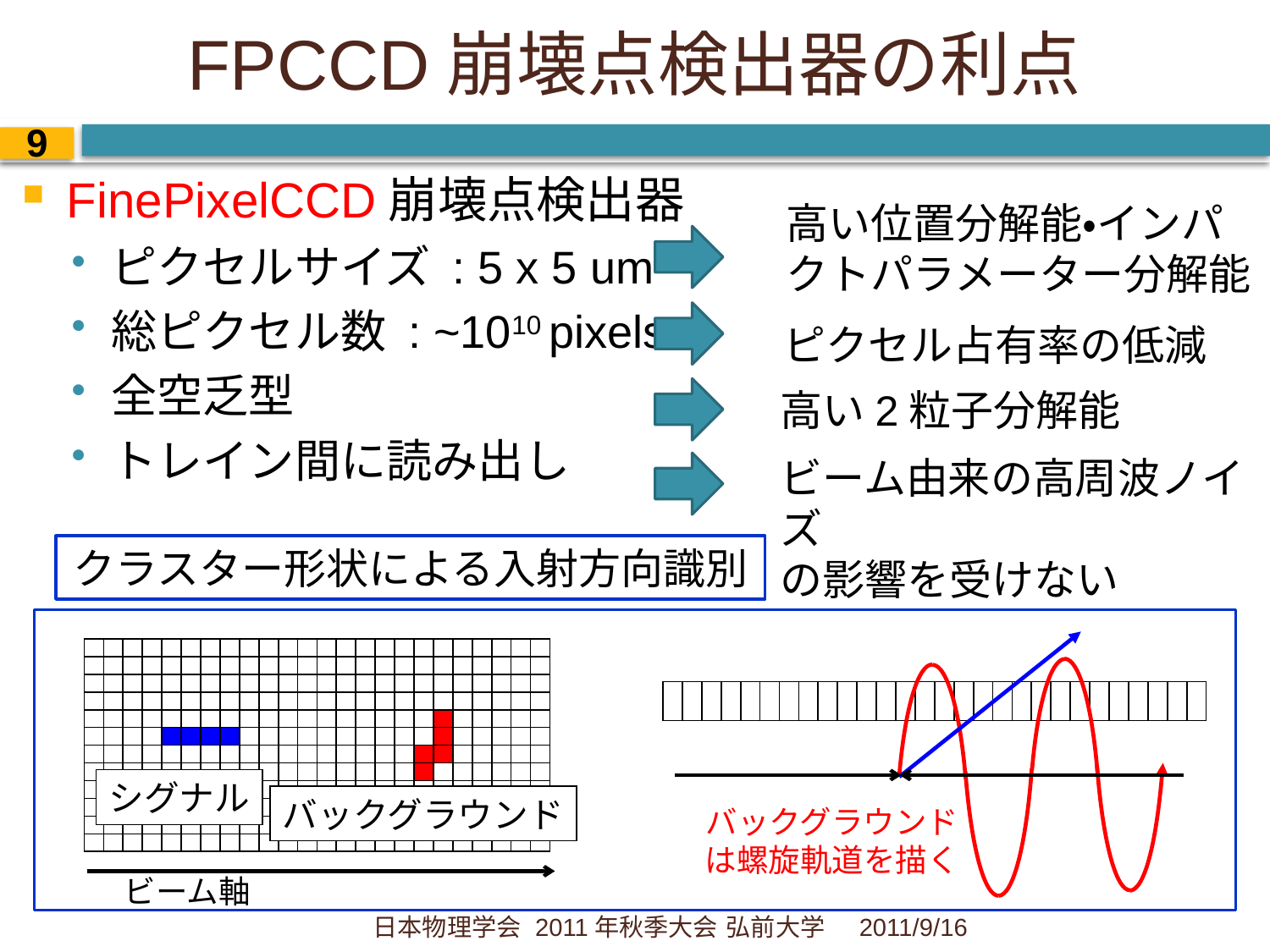

# FPCCD崩壊点検出器の利点
9
FinePixelCCD崩壊点検出器
ピクセルサイズ : 5 x 5 um2
総ピクセル数 : ~1010 pixels
全空乏型
トレイン間に読み出し

高い位置分解能・インパクトパラメーター分解能

ピクセル占有率の低減
高い2粒子分解能

ビーム由来の高周波ノイズ
の影響を受けない

クラスター形状による入射方向識別

|  |  |  |  |  |  |  |  |  |  |  |  |  |  |  |  |  |  |  |  |  |  |  |  |
| --- | --- | --- | --- | --- | --- | --- | --- | --- | --- | --- | --- | --- | --- | --- | --- | --- | --- | --- | --- | --- | --- | --- | --- |
|  |  |  |  |  |  |  |  |  |  |  |  |  |  |  |  |  |  |  |  |  |  |  |  |
|  |  |  |  |  |  |  |  |  |  |  |  |  |  |  |  |  |  |  |  |  |  |  |  |
|  |  |  |  |  |  |  |  |  |  |  |  |  |  |  |  |  |  |  |  |  |  |  |  |
|  |  |  |  |  |  |  |  |  |  |  |  |  |  |  |  |  |  |  |  |  |  |  |  |
|  |  |  |  |  |  |  |  |  |  |  |  |  |  |  |  |  |  |  |  |  |  |  |  |
|  |  |  |  |  |  |  |  |  |  |  |  |  |  |  |  |  |  |  |  |  |  |  |  |
|  |  |  |  |  |  |  |  |  |  |  |  |  |  |  |  |  |  |  |  |  |  |  |  |
|  |  |  |  |  |  |  |  |  |  |  |  |  |  |  |  |  |  |  |  |  |  |  |  |
|  |  |  |  |  |  |  |  |  |  |  |  |  |  |  |  |  |  |  |  |  |  |  |  |
|  |  |  |  |  |  |  |  |  |  |  |  |  |  |  |  |  |  |  |  |  |  |  |  |
|  |  |  |  |  |  |  |  |  |  |  |  |  |  |  |  |  |  |  |  |  |  |  |  |

|  |  |  |  |  |  |  |  |  |  |  |  |  |  |  |  |  |  |  |  |  |  |  |  |  |  |  |  |
| --- | --- | --- | --- | --- | --- | --- | --- | --- | --- | --- | --- | --- | --- | --- | --- | --- | --- | --- | --- | --- | --- | --- | --- | --- | --- | --- | --- |
シグナル
バックグラウンド
バックグラウンドは螺旋軌道を描く
ビーム軸
日本物理学会 2011年秋季大会 弘前大学
2011/9/16